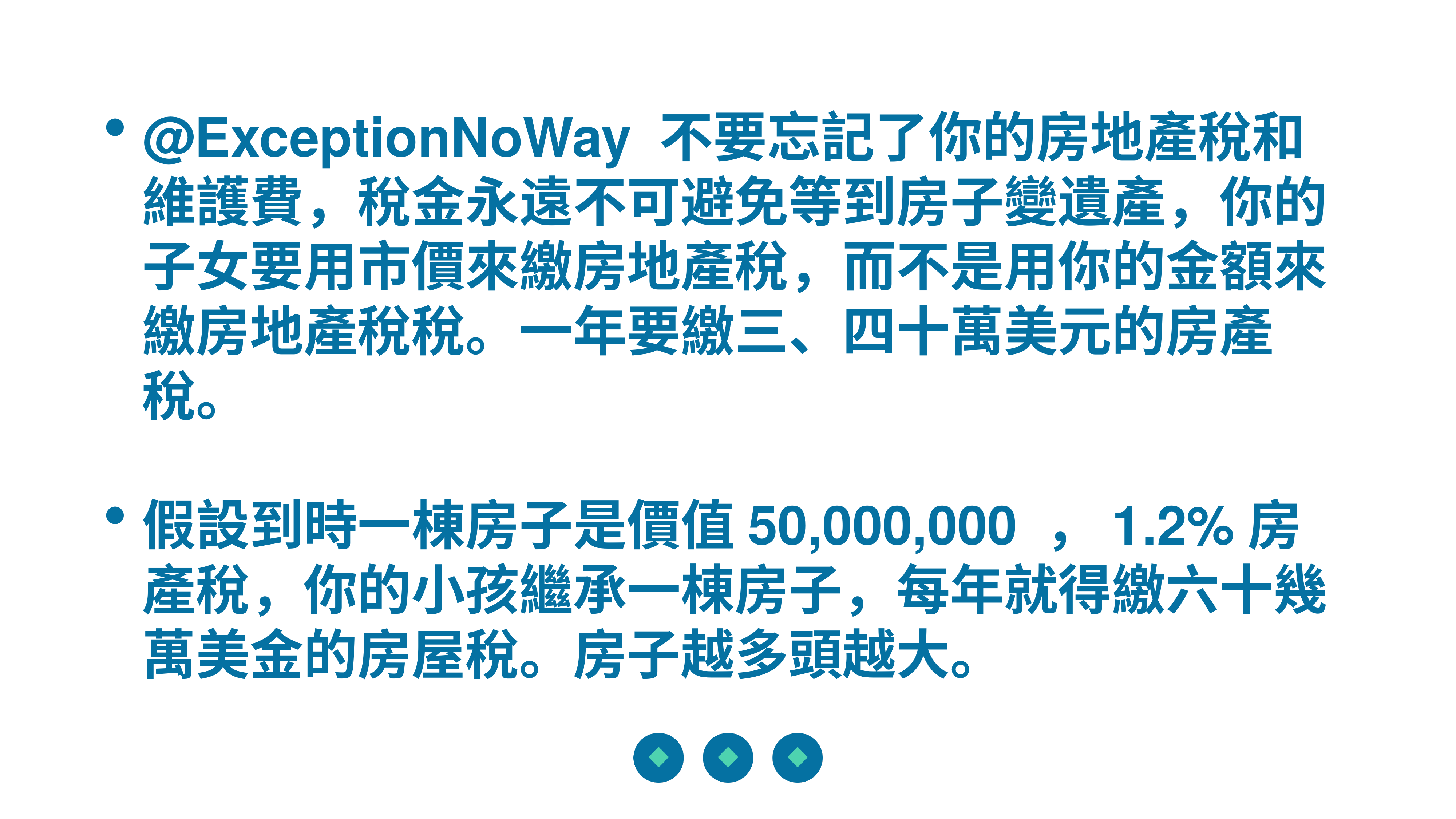

@ExceptionNoWay 不要忘記了你的房地產稅和維護費，稅金永遠不可避免等到房子變遺產，你的子女要用市價來繳房地產稅，而不是用你的金額來繳房地產稅稅。一年要繳三、四十萬美元的房產稅。

假設到時一棟房子是價值50,000,000 ，1.2%房產稅，你的小孩繼承一棟房子，每年就得繳六十幾萬美金的房屋稅。房子越多頭越大。